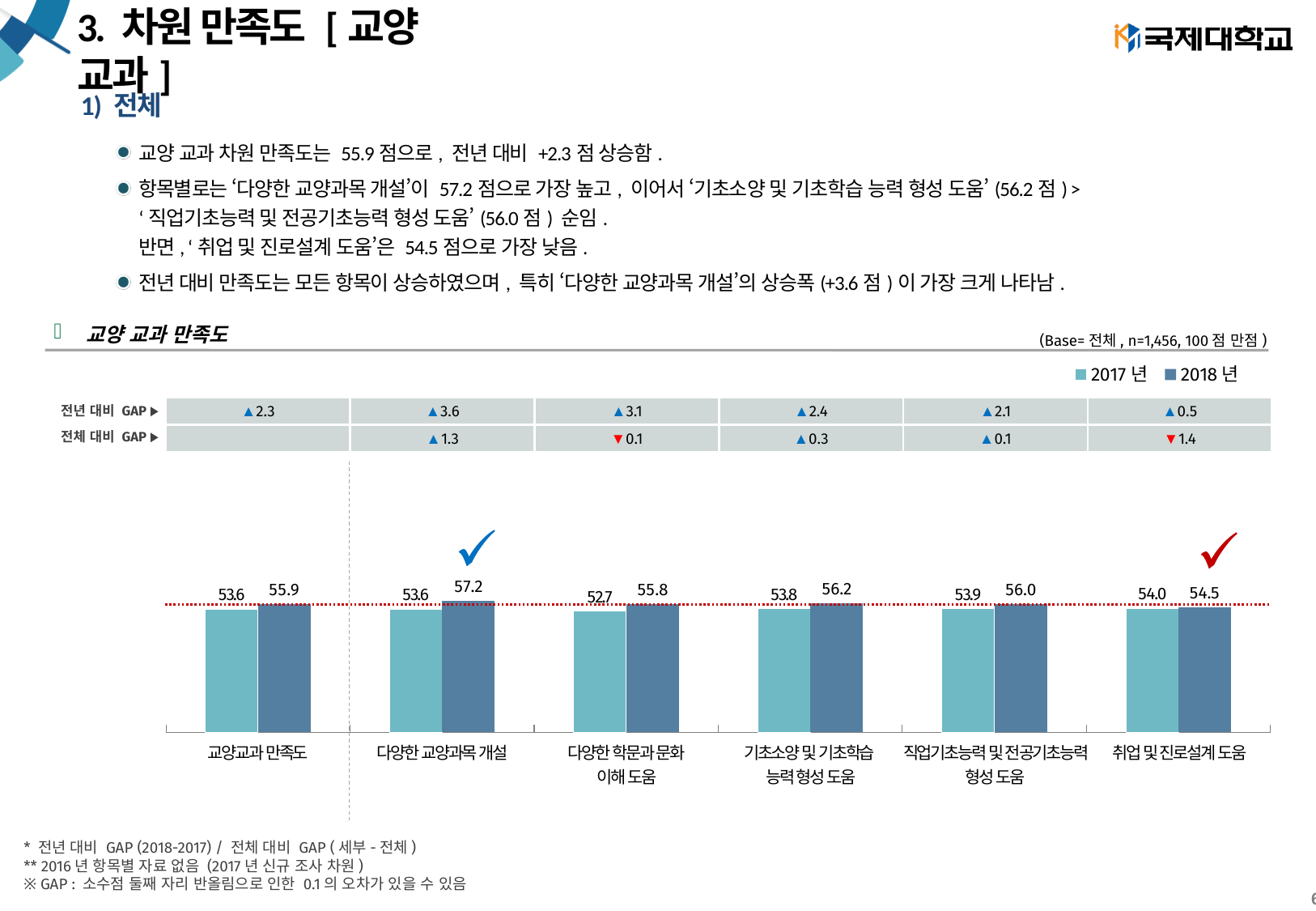

# 3. 차원 만족도 [교양 교과]
1) 전체
교양 교과 차원 만족도는 55.9점으로, 전년 대비 +2.3점 상승함.
항목별로는 ‘다양한 교양과목 개설’이 57.2점으로 가장 높고, 이어서 ‘기초소양 및 기초학습 능력 형성 도움’(56.2점) >
‘직업기초능력 및 전공기초능력 형성 도움’(56.0점) 순임.
반면, ‘취업 및 진로설계 도움’은 54.5점으로 가장 낮음.
전년 대비 만족도는 모든 항목이 상승하였으며, 특히 ‘다양한 교양과목 개설’의 상승폭(+3.6점)이 가장 크게 나타남.
교양 교과 만족도
(Base=전체, n=1,456, 100점 만점)

### Chart

| Category | 2017년 | 2018년 |
|---|---|---|
| ● 교양교과 만족도 | 53.6 | 55.9155172414493 |
| 다양한 교양과목 개설 | 53.6 | 57.24137931043446 |
| 다양한 학문과 문화 이해 도움 | 52.7 | 55.75109270759828 |
| 기초소양 및 기초학습 능력 형성 도움 | 53.8 | 56.20824694780919 |
| 직업기초능력 및 전공기초능력 형성 도움 | 53.9 | 55.962246777203035 |
| 취업 및 진로설계 도움 | 54.0 | 54.49205252260533 |
| ▲2.3 | ▲3.6 | ▲3.1 | ▲2.4 | ▲2.1 | ▲0.5 |
| --- | --- | --- | --- | --- | --- |
|  | ▲1.3 | ▼0.1 | ▲0.3 | ▲0.1 | ▼1.4 |
전년 대비 GAP ▶
전체 대비 GAP ▶

| 교양교과 만족도 | 다양한 교양과목 개설 | 다양한 학문과 문화 이해 도움 | 기초소양 및 기초학습 능력 형성 도움 | 직업기초능력 및 전공기초능력 형성 도움 | 취업 및 진로설계 도움 |
| --- | --- | --- | --- | --- | --- |
* 전년 대비 GAP (2018-2017) / 전체 대비 GAP (세부-전체)
** 2016년 항목별 자료 없음 (2017년 신규 조사 차원)
※ GAP : 소수점 둘째 자리 반올림으로 인한 0.1의 오차가 있을 수 있음